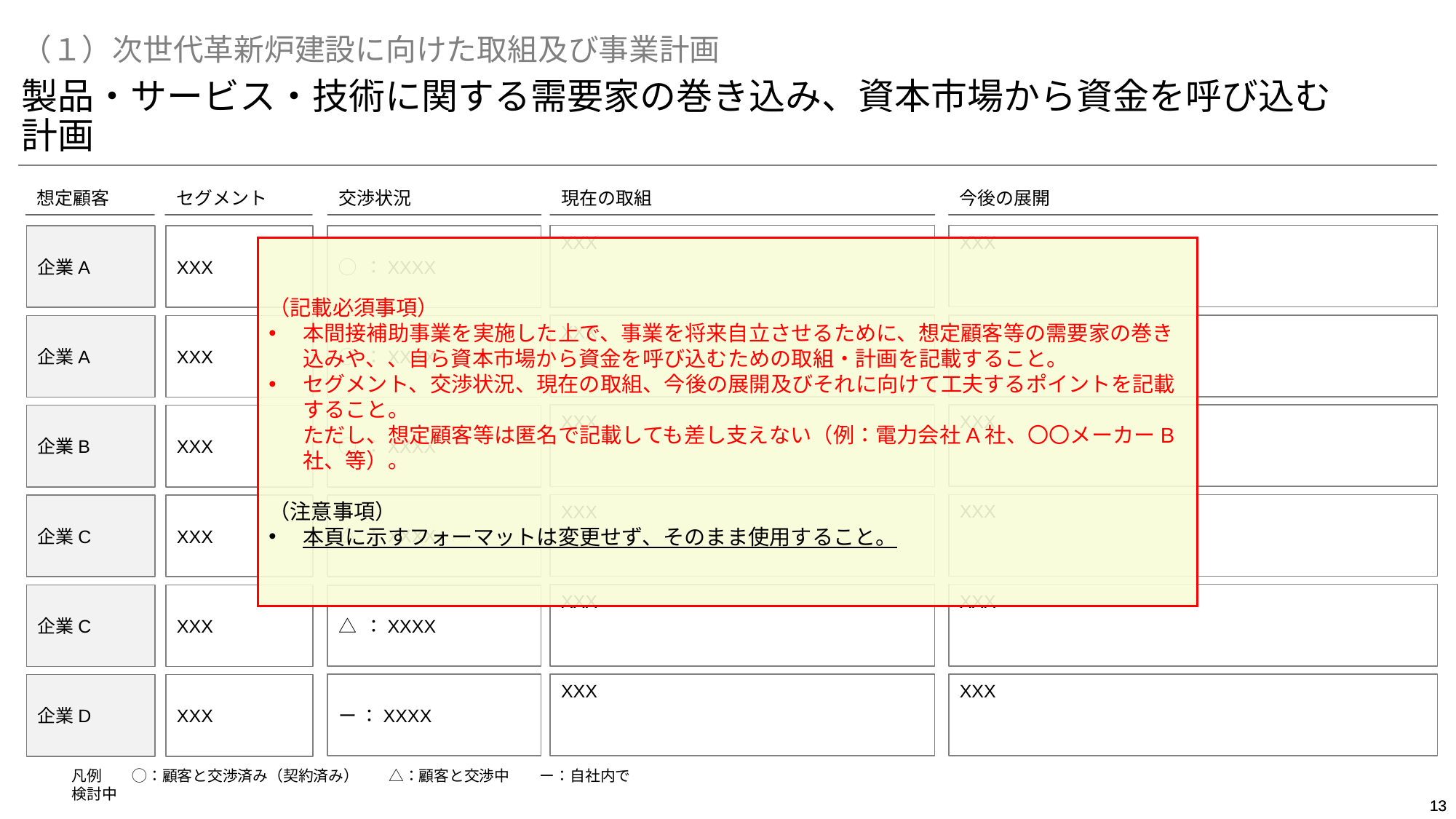

（１）次世代革新炉建設に向けた取組及び事業計画
製品・サービス・技術に関する需要家の巻き込み、資本市場から資金を呼び込む計画
想定顧客
セグメント
交渉状況
現在の取組
今後の展開
XXX
XXX
企業A
XXX
◯ ：XXXX
（記載必須事項）
本間接補助事業を実施した上で、事業を将来自立させるために、想定顧客等の需要家の巻き込みや、、自ら資本市場から資金を呼び込むための取組・計画を記載すること。
セグメント、交渉状況、現在の取組、今後の展開及びそれに向けて工夫するポイントを記載すること。
ただし、想定顧客等は匿名で記載しても差し支えない（例：電力会社A社、〇〇メーカーB社、等）。
（注意事項）
本頁に示すフォーマットは変更せず、そのまま使用すること。
XXX
XXX
企業A
XXX
◯ ：XXXX
XXX
XXX
◯ ：XXXX
企業B
XXX
XXX
XXX
△ ：XXXX
企業C
XXX
XXX
XXX
企業C
XXX
△ ：XXXX
XXX
ー ：XXXX
XXX
企業D
XXX
凡例　　◯：顧客と交渉済み（契約済み）　　△：顧客と交渉中　　ー：自社内で検討中